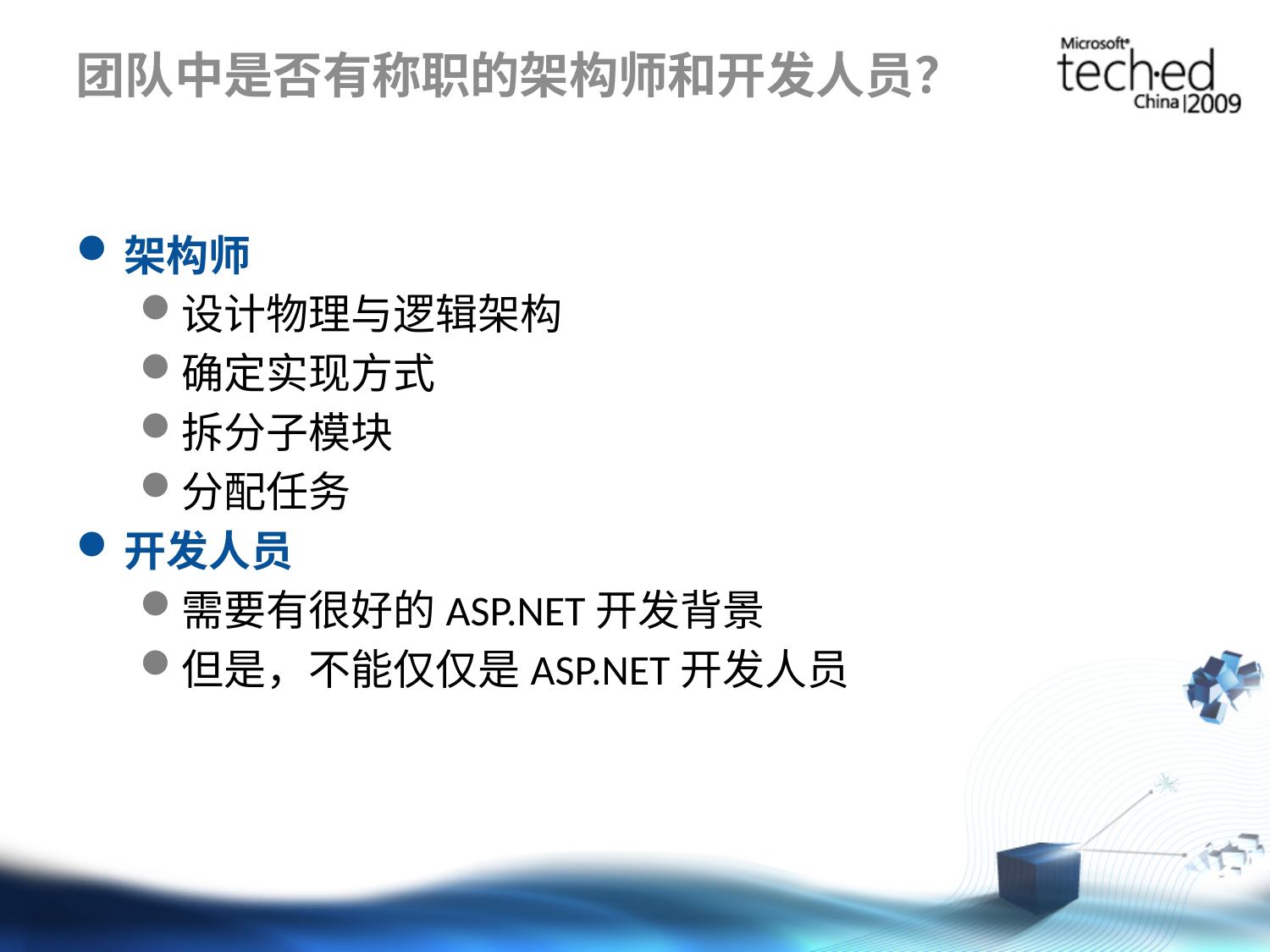

# 团队中是否有称职的架构师和开发人员？
架构师
设计物理与逻辑架构
确定实现方式
拆分子模块
分配任务
开发人员
需要有很好的ASP.NET开发背景
但是，不能仅仅是ASP.NET开发人员